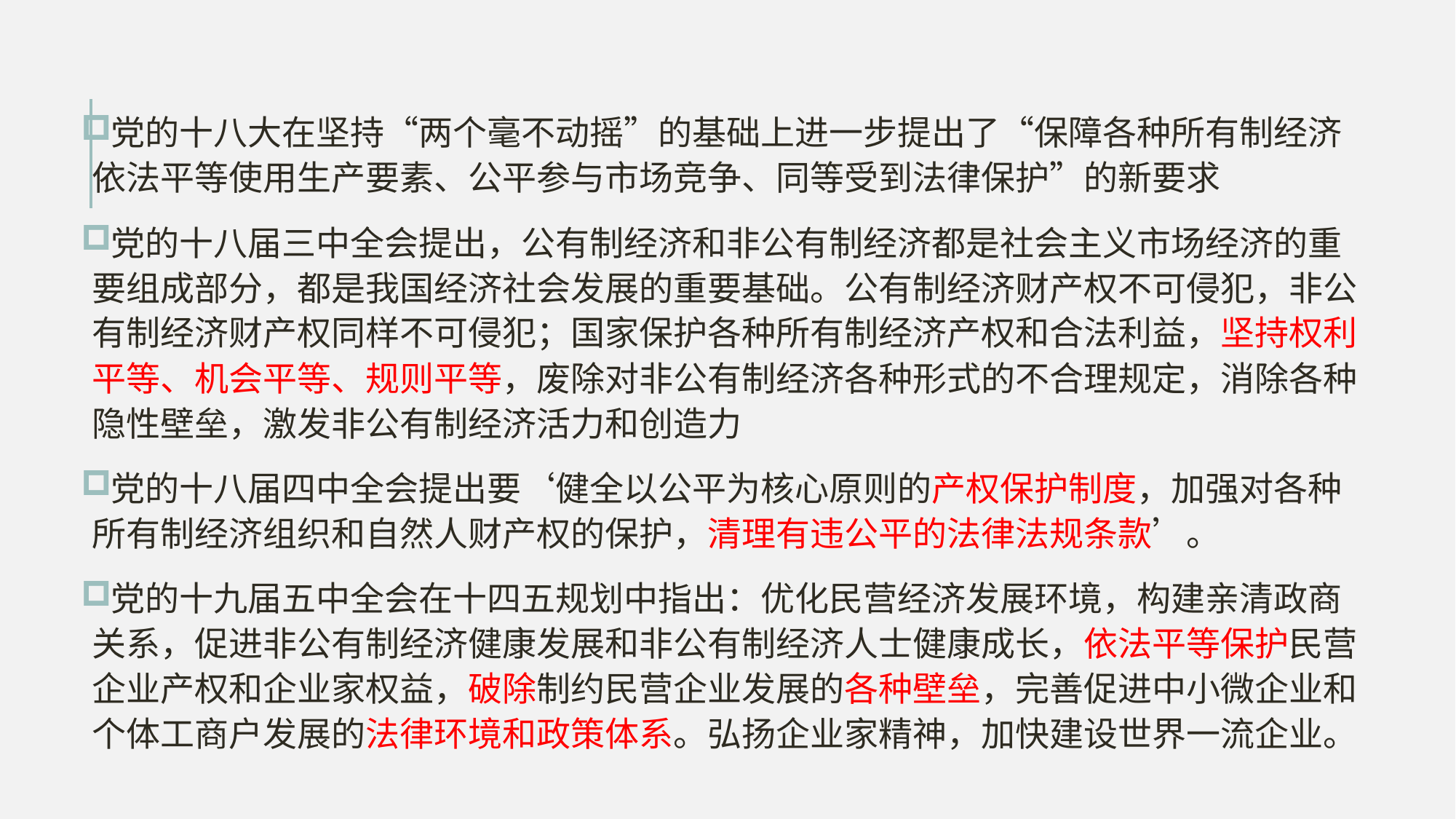

党的十八大在坚持“两个毫不动摇”的基础上进一步提出了“保障各种所有制经济依法平等使用生产要素、公平参与市场竞争、同等受到法律保护”的新要求
党的十八届三中全会提出，公有制经济和非公有制经济都是社会主义市场经济的重要组成部分，都是我国经济社会发展的重要基础。公有制经济财产权不可侵犯，非公有制经济财产权同样不可侵犯；国家保护各种所有制经济产权和合法利益，坚持权利平等、机会平等、规则平等，废除对非公有制经济各种形式的不合理规定，消除各种隐性壁垒，激发非公有制经济活力和创造力
党的十八届四中全会提出要‘健全以公平为核心原则的产权保护制度，加强对各种所有制经济组织和自然人财产权的保护，清理有违公平的法律法规条款’。
党的十九届五中全会在十四五规划中指出：优化民营经济发展环境，构建亲清政商关系，促进非公有制经济健康发展和非公有制经济人士健康成长，依法平等保护民营企业产权和企业家权益，破除制约民营企业发展的各种壁垒，完善促进中小微企业和个体工商户发展的法律环境和政策体系。弘扬企业家精神，加快建设世界一流企业。